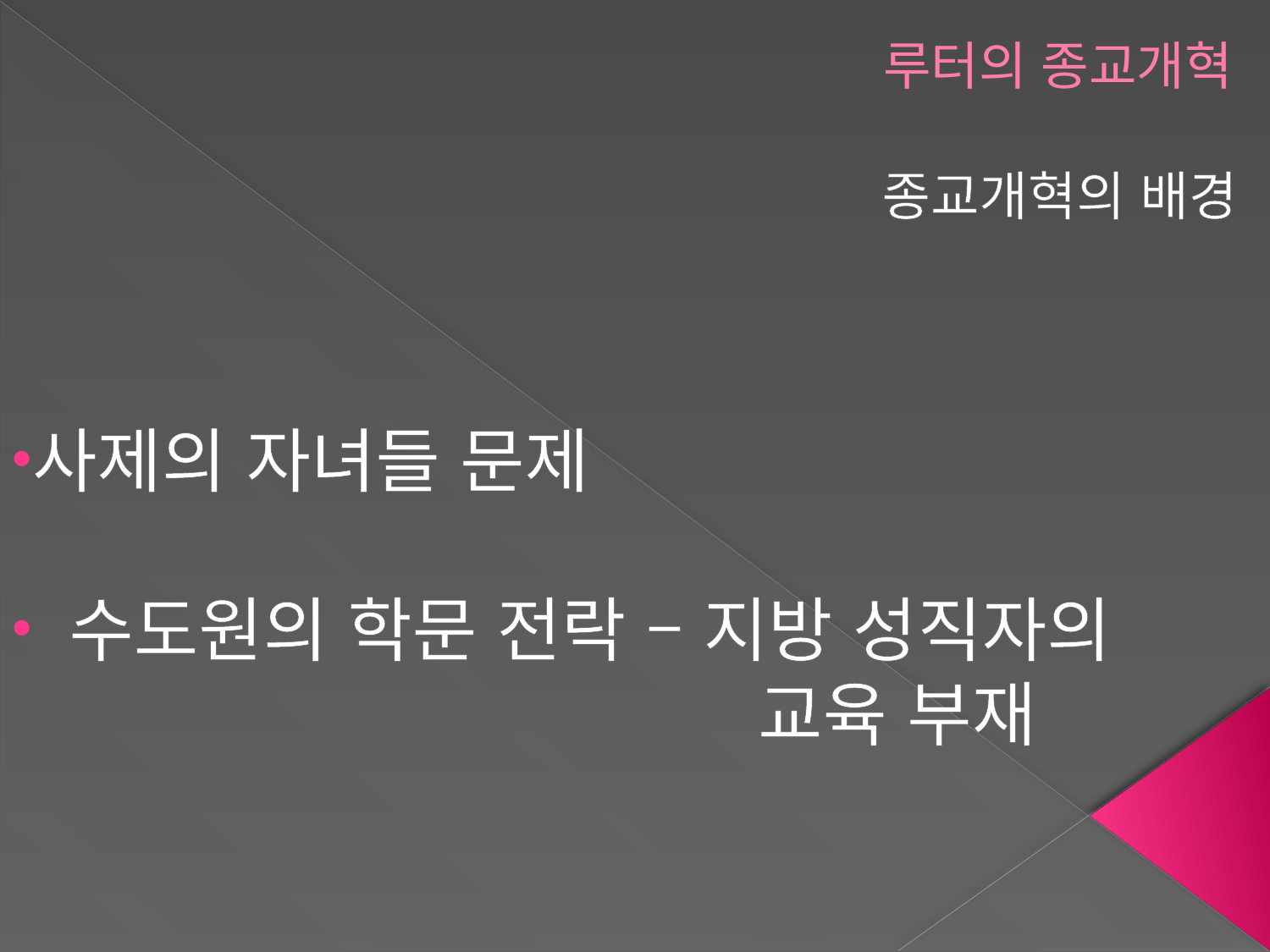

# 루터의 종교개혁
종교개혁의 배경

사제의 자녀들 문제

 수도원의 학문 전락 – 지방 성직자의
                                     교육 부재